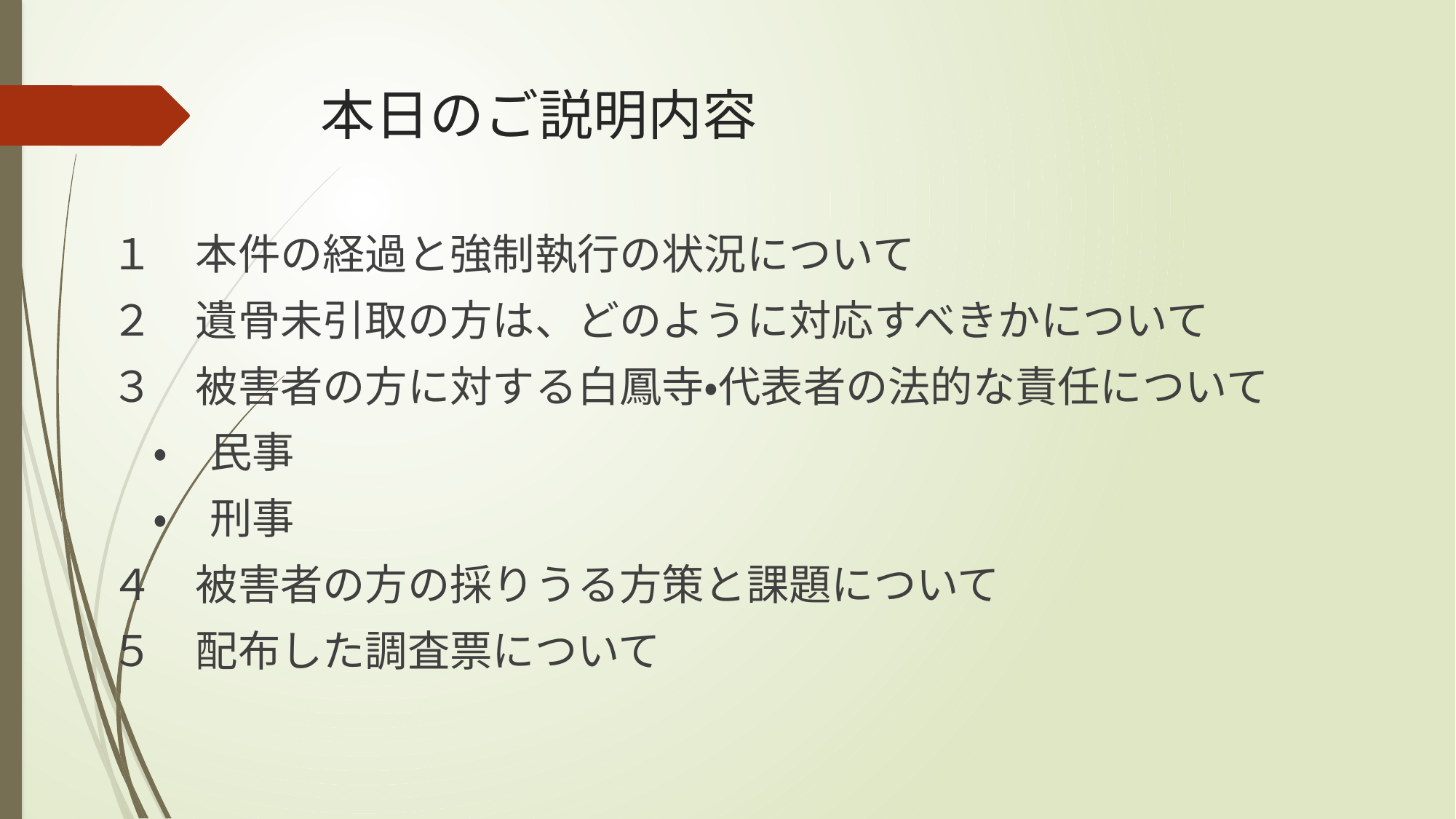

# 本日のご説明内容
１　本件の経過と強制執行の状況について
２　遺骨未引取の方は、どのように対応すべきかについて
３　被害者の方に対する白鳳寺・代表者の法的な責任について
　・　民事
　・　刑事
４　被害者の方の採りうる方策と課題について
５　配布した調査票について